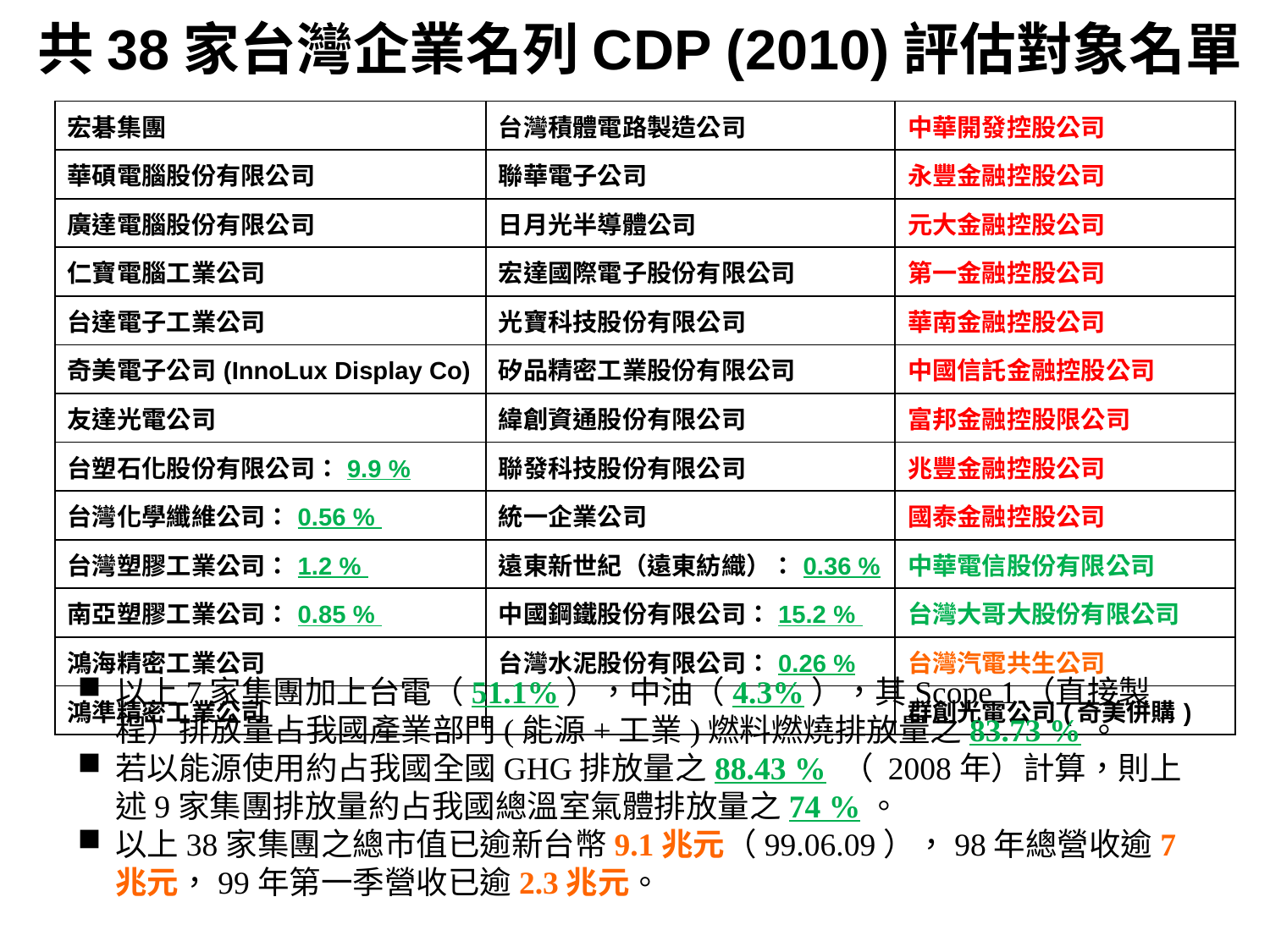

共38家台灣企業名列CDP (2010)評估對象名單
| 宏碁集團 | 台灣積體電路製造公司 | 中華開發控股公司 |
| --- | --- | --- |
| 華碩電腦股份有限公司 | 聯華電子公司 | 永豐金融控股公司 |
| 廣達電腦股份有限公司 | 日月光半導體公司 | 元大金融控股公司 |
| 仁寶電腦工業公司 | 宏達國際電子股份有限公司 | 第一金融控股公司 |
| 台達電子工業公司 | 光寶科技股份有限公司 | 華南金融控股公司 |
| 奇美電子公司(InnoLux Display Co) | 矽品精密工業股份有限公司 | 中國信託金融控股公司 |
| 友達光電公司 | 緯創資通股份有限公司 | 富邦金融控股限公司 |
| 台塑石化股份有限公司：9.9 % | 聯發科技股份有限公司 | 兆豐金融控股公司 |
| 台灣化學纖維公司：0.56 % | 統一企業公司 | 國泰金融控股公司 |
| 台灣塑膠工業公司：1.2 % | 遠東新世紀（遠東紡織）：0.36 % | 中華電信股份有限公司 |
| 南亞塑膠工業公司：0.85 % | 中國鋼鐵股份有限公司：15.2 % | 台灣大哥大股份有限公司 |
| 鴻海精密工業公司 | 台灣水泥股份有限公司：0.26 % | 台灣汽電共生公司 |
| 鴻準精密工業公司 |  | 群創光電公司(奇美併購) |
以上7家集團加上台電（51.1%），中油（4.3%），其Scope 1（直接製程）排放量占我國產業部門(能源+工業)燃料燃燒排放量之83.73 %。
若以能源使用約占我國全國GHG排放量之88.43 % （ 2008年）計算，則上述9家集團排放量約占我國總溫室氣體排放量之74 %。
以上38家集團之總市值已逾新台幣9.1兆元（99.06.09），98年總營收逾7兆元，99年第一季營收已逾2.3兆元。